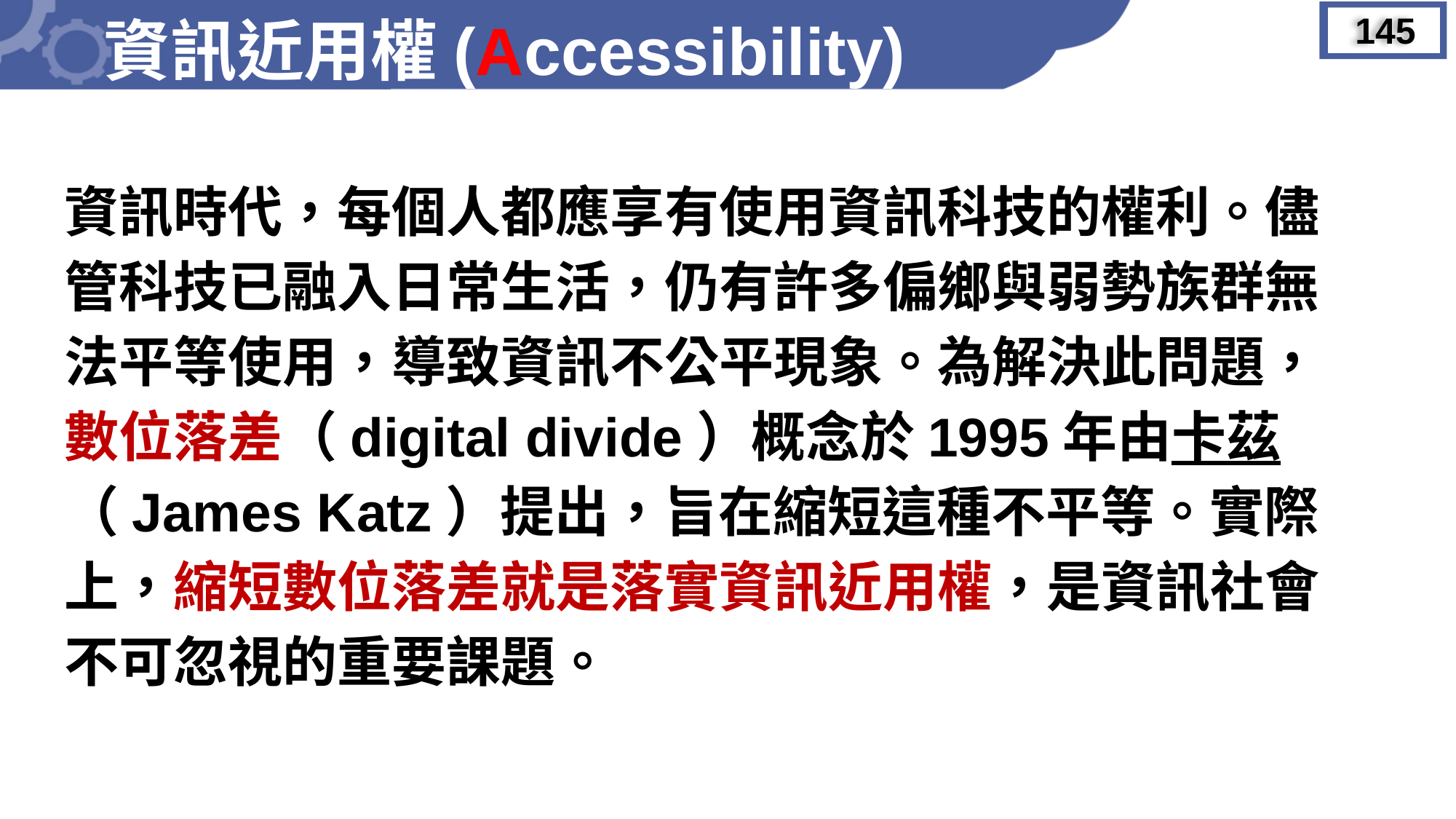

資訊近用權(Accessibility)
145
資訊時代，每個人都應享有使用資訊科技的權利。儘管科技已融入日常生活，仍有許多偏鄉與弱勢族群無法平等使用，導致資訊不公平現象。為解決此問題，數位落差（digital divide）概念於1995年由卡茲（James Katz）提出，旨在縮短這種不平等。實際上，縮短數位落差就是落實資訊近用權，是資訊社會不可忽視的重要課題。